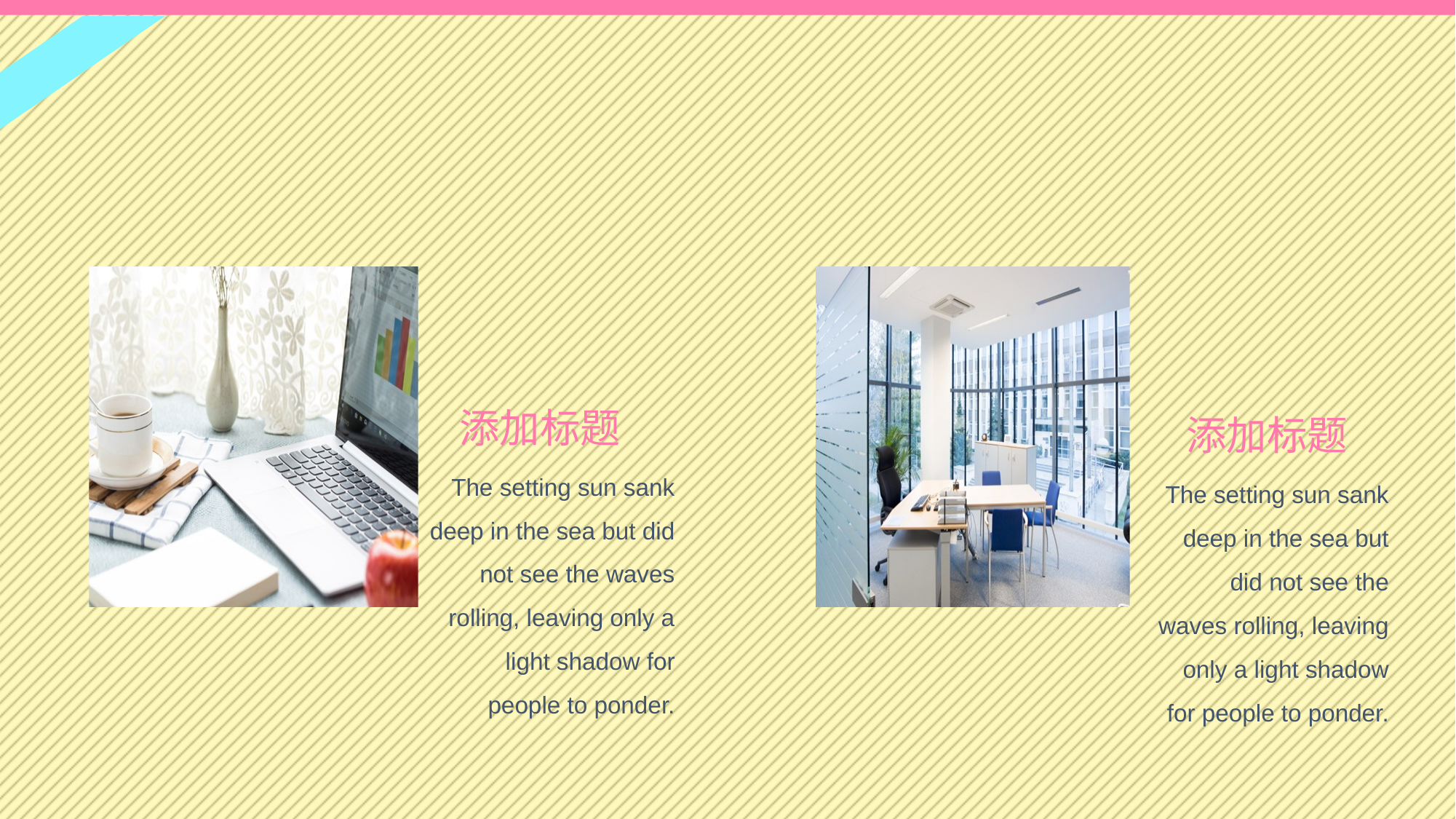

添加标题
添加标题
The setting sun sank deep in the sea but did not see the waves rolling, leaving only a light shadow for people to ponder.
The setting sun sank deep in the sea but did not see the waves rolling, leaving only a light shadow for people to ponder.